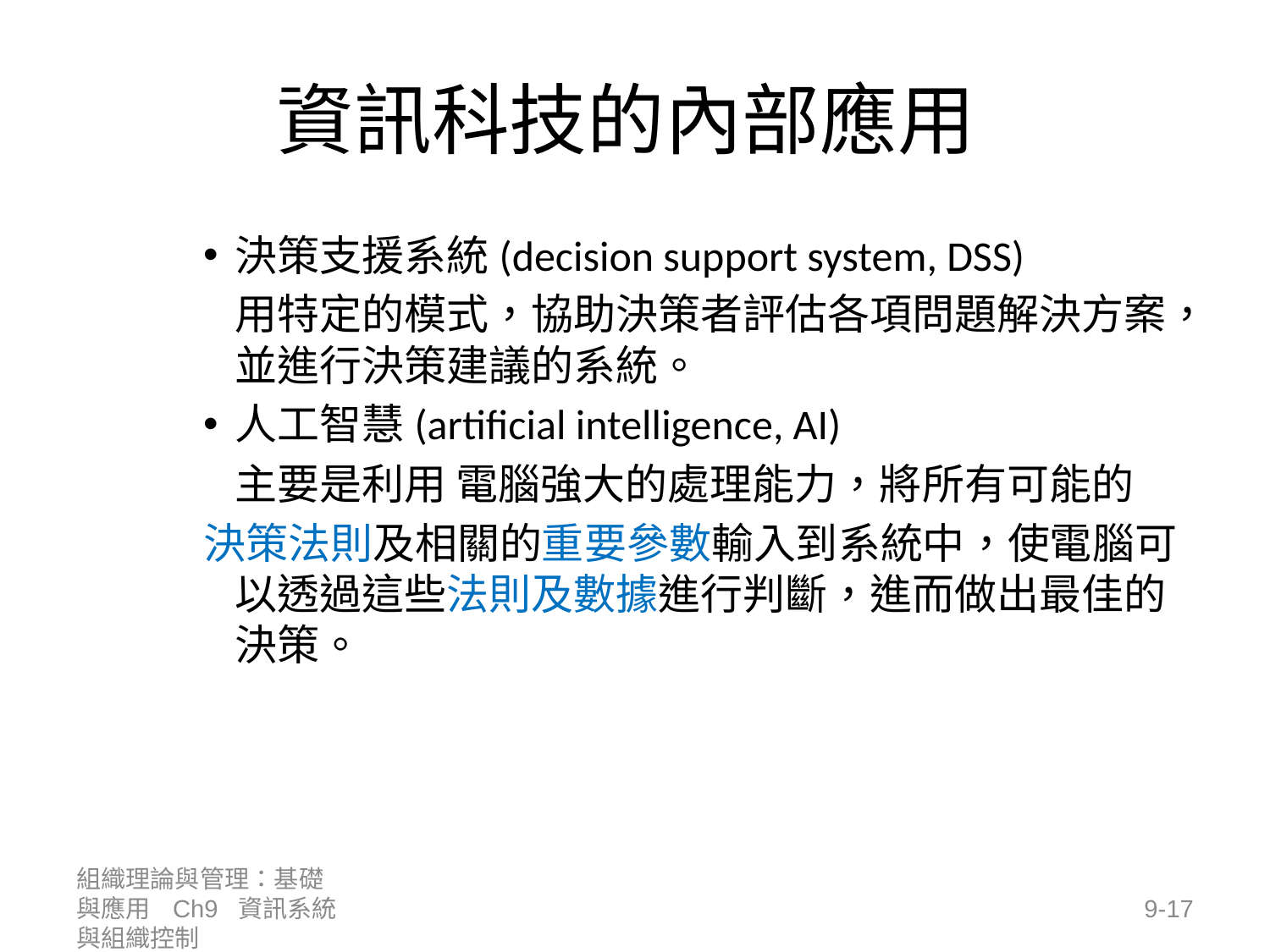

# 資訊科技的內部應用
決策支援系統(decision support system, DSS)
	用特定的模式，協助決策者評估各項問題解決方案，並進行決策建議的系統。
人工智慧(artificial intelligence, AI)
	主要是利用 電腦強大的處理能力，將所有可能的
決策法則及相關的重要參數輸入到系統中，使電腦可以透過這些法則及數據進行判斷，進而做出最佳的決策。
組織理論與管理：基礎與應用   Ch9  資訊系統與組織控制
9-17